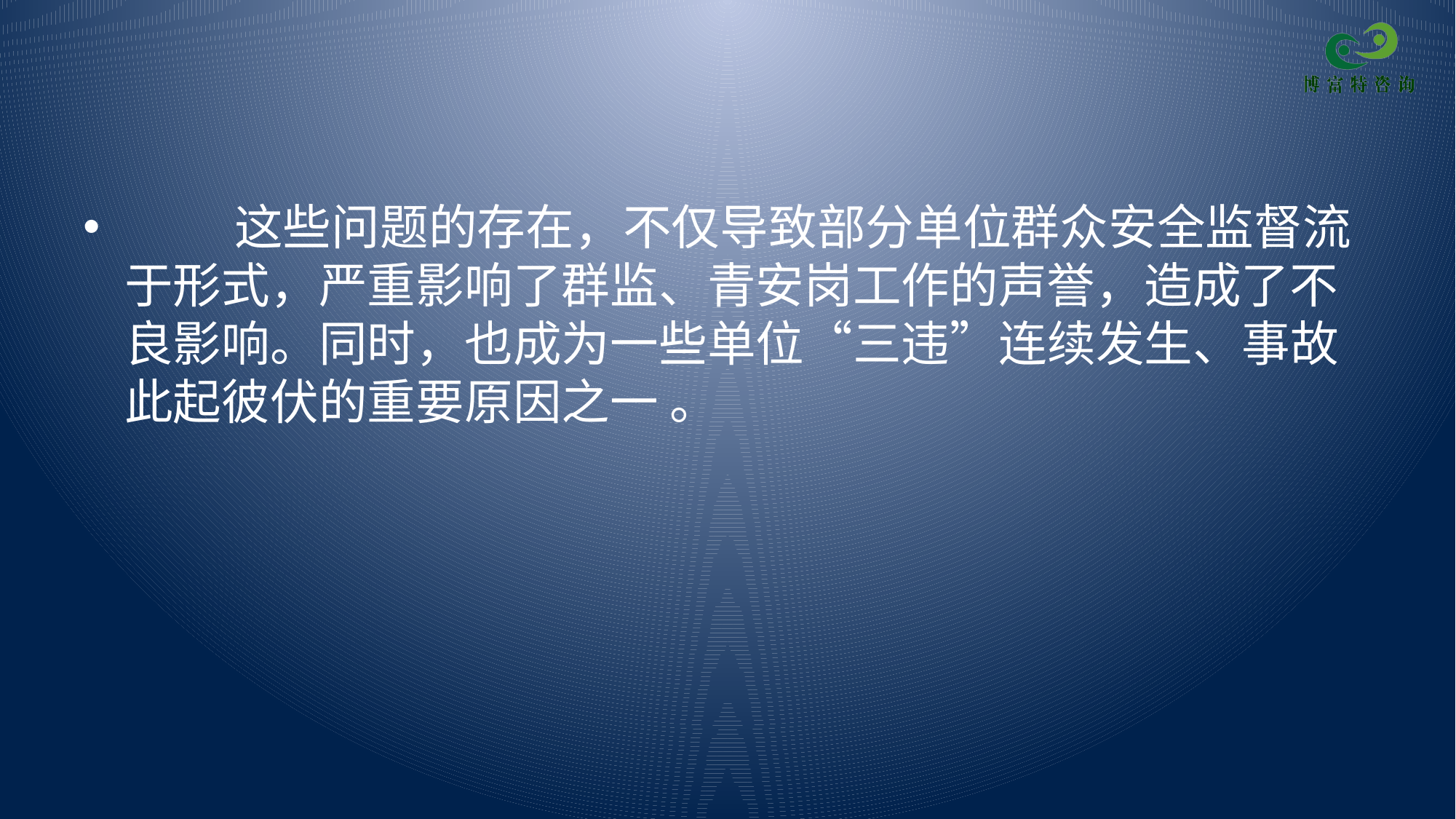

#
         这些问题的存在，不仅导致部分单位群众安全监督流于形式，严重影响了群监、青安岗工作的声誉，造成了不良影响。同时，也成为一些单位“三违”连续发生、事故此起彼伏的重要原因之一 。